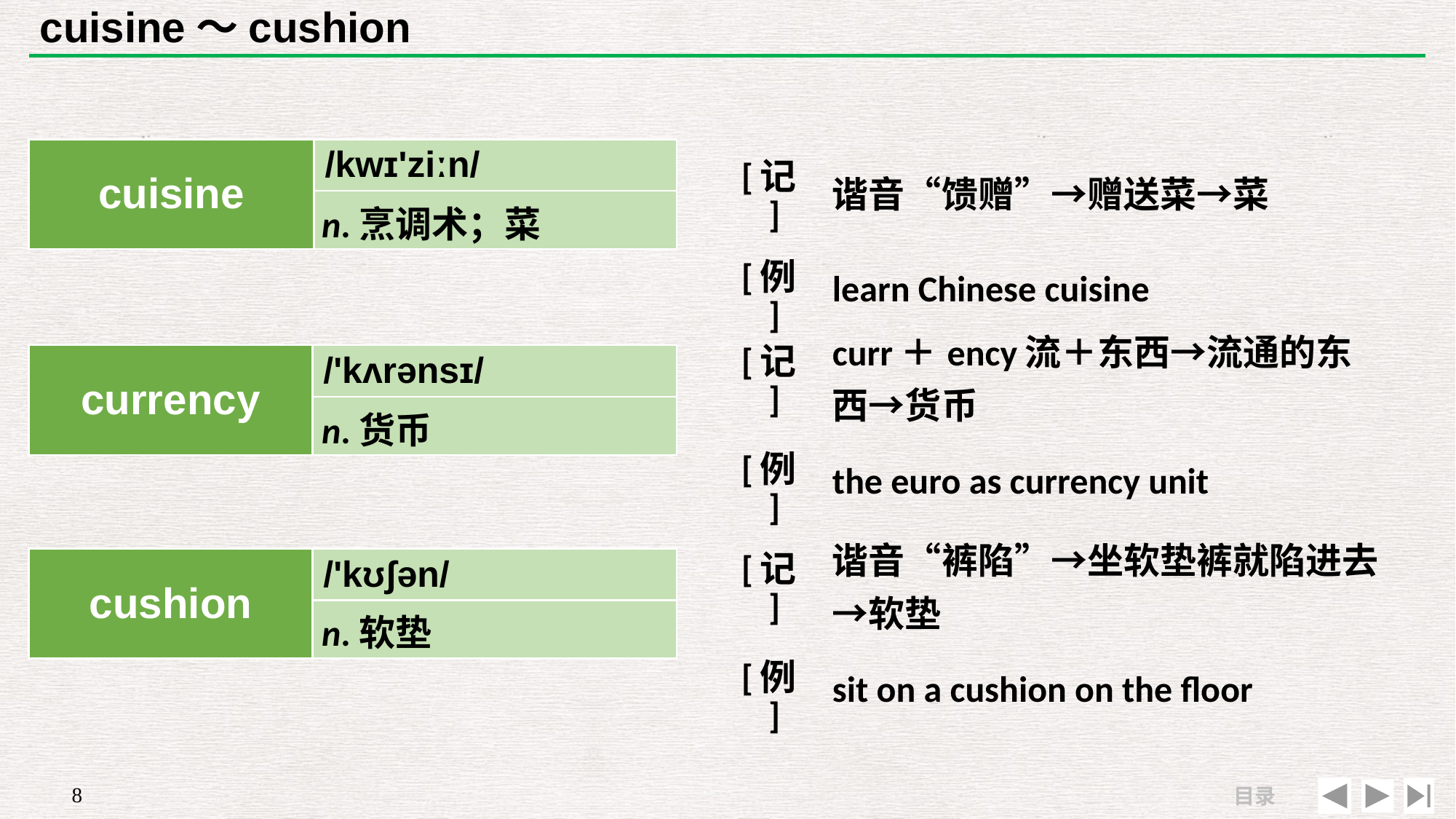

# cuisine～cushion

| cuisine | /kwɪ'ziːn/ |
| --- | --- |
|  |  |
| [记] | 谐音“馈赠”→赠送菜→菜 |
| --- | --- |
| [例] | learn Chinese cuisine |
n.烹调术；菜
| [记] | curr＋ency流＋东西→流通的东西→货币 |
| --- | --- |
| [例] | the euro as currency unit |
| currency | /'kʌrənsɪ/ |
| --- | --- |
|  |  |
n.货币
| [记] | 谐音“裤陷”→坐软垫裤就陷进去→软垫 |
| --- | --- |
| [例] | sit on a cushion on the floor |
| cushion | /'kʊʃən/ |
| --- | --- |
|  |  |
n.软垫